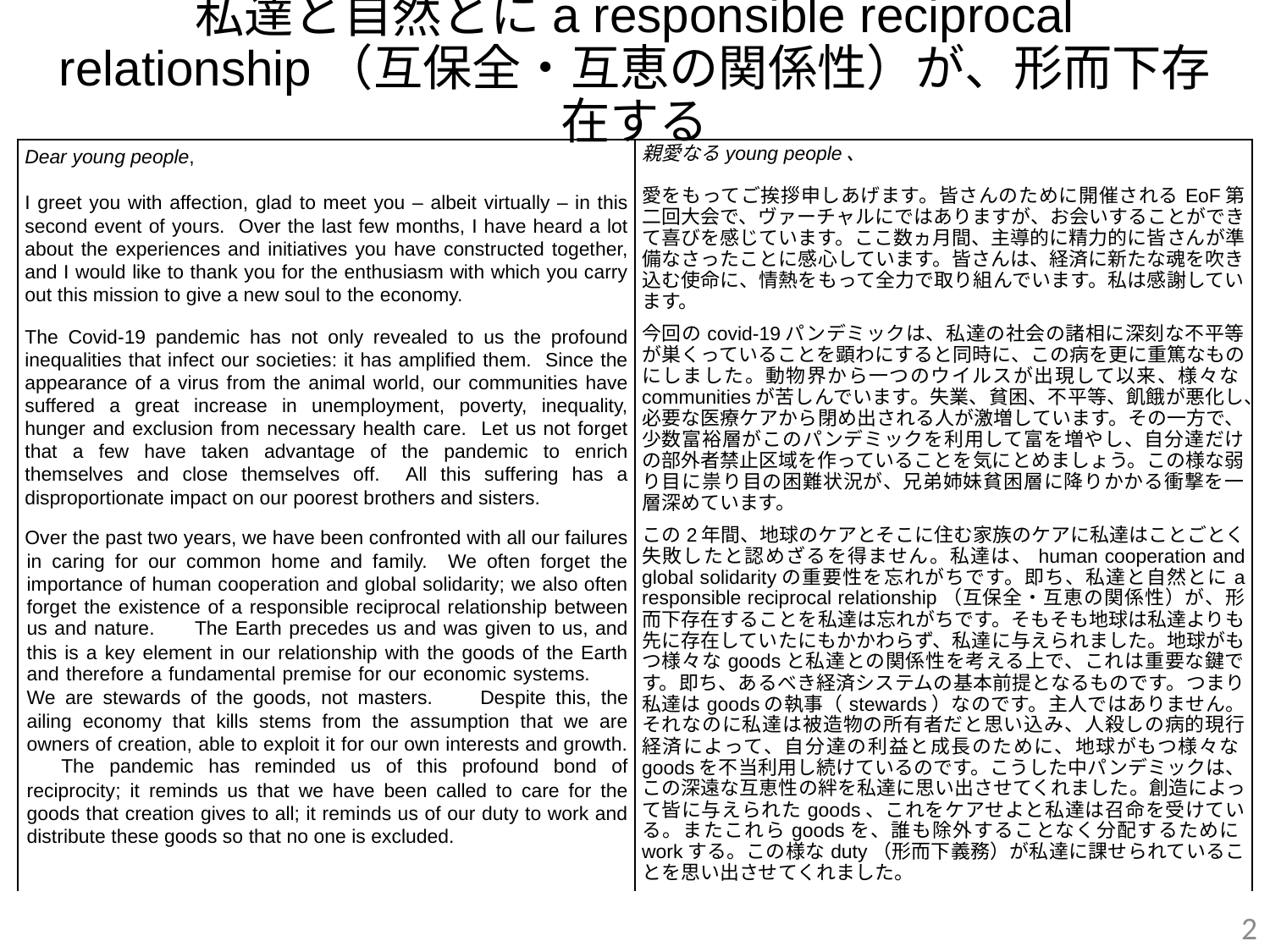

# 私達と自然とにa responsible reciprocal relationship（互保全・互恵の関係性）が、形而下存在する
| Dear young people,   I greet you with affection, glad to meet you – albeit virtually – in this second event of yours. Over the last few months, I have heard a lot about the experiences and initiatives you have constructed together, and I would like to thank you for the enthusiasm with which you carry out this mission to give a new soul to the economy. | 親愛なるyoung people、   愛をもってご挨拶申しあげます。皆さんのために開催されるEoF第二回大会で、ヴァーチャルにではありますが、お会いすることができて喜びを感じています。ここ数ヵ月間、主導的に精力的に皆さんが準備なさったことに感心しています。皆さんは、経済に新たな魂を吹き込む使命に、情熱をもって全力で取り組んでいます。私は感謝しています。 |
| --- | --- |
| The Covid-19 pandemic has not only revealed to us the profound inequalities that infect our societies: it has amplified them. Since the appearance of a virus from the animal world, our communities have suffered a great increase in unemployment, poverty, inequality, hunger and exclusion from necessary health care. Let us not forget that a few have taken advantage of the pandemic to enrich themselves and close themselves off. All this suffering has a disproportionate impact on our poorest brothers and sisters. | 今回のcovid-19パンデミックは、私達の社会の諸相に深刻な不平等が巣くっていることを顕わにすると同時に、この病を更に重篤なものにしました。動物界から一つのウイルスが出現して以来、様々なcommunitiesが苦しんでいます。失業、貧困、不平等、飢餓が悪化し、必要な医療ケアから閉め出される人が激増しています。その一方で、少数富裕層がこのパンデミックを利用して富を増やし、自分達だけの部外者禁止区域を作っていることを気にとめましょう。この様な弱り目に祟り目の困難状況が、兄弟姉妹貧困層に降りかかる衝撃を一層深めています。 |
| Over the past two years, we have been confronted with all our failures in caring for our common home and family. We often forget the importance of human cooperation and global solidarity; we also often forget the existence of a responsible reciprocal relationship between us and nature. 　The Earth precedes us and was given to us, and this is a key element in our relationship with the goods of the Earth and therefore a fundamental premise for our economic systems. 　We are stewards of the goods, not masters. 　Despite this, the ailing economy that kills stems from the assumption that we are owners of creation, able to exploit it for our own interests and growth. 　The pandemic has reminded us of this profound bond of reciprocity; it reminds us that we have been called to care for the goods that creation gives to all; it reminds us of our duty to work and distribute these goods so that no one is excluded. | この2年間、地球のケアとそこに住む家族のケアに私達はことごとく失敗したと認めざるを得ません。私達は、human cooperation and global solidarityの重要性を忘れがちです。即ち、私達と自然とにa responsible reciprocal relationship（互保全・互恵の関係性）が、形而下存在することを私達は忘れがちです。そもそも地球は私達よりも先に存在していたにもかかわらず、私達に与えられました。地球がもつ様々なgoodsと私達との関係性を考える上で、これは重要な鍵です。即ち、あるべき経済システムの基本前提となるものです。つまり私達はgoodsの執事（stewards）なのです。主人ではありません。それなのに私達は被造物の所有者だと思い込み、人殺しの病的現行経済によって、自分達の利益と成長のために、地球がもつ様々なgoodsを不当利用し続けているのです。こうした中パンデミックは、この深遠な互恵性の絆を私達に思い出させてくれました。創造によって皆に与えられたgoods、これをケアせよと私達は召命を受けている。またこれらgoodsを、誰も除外することなく分配するためにworkする。この様なduty（形而下義務）が私達に課せられていることを思い出させてくれました。 |
2